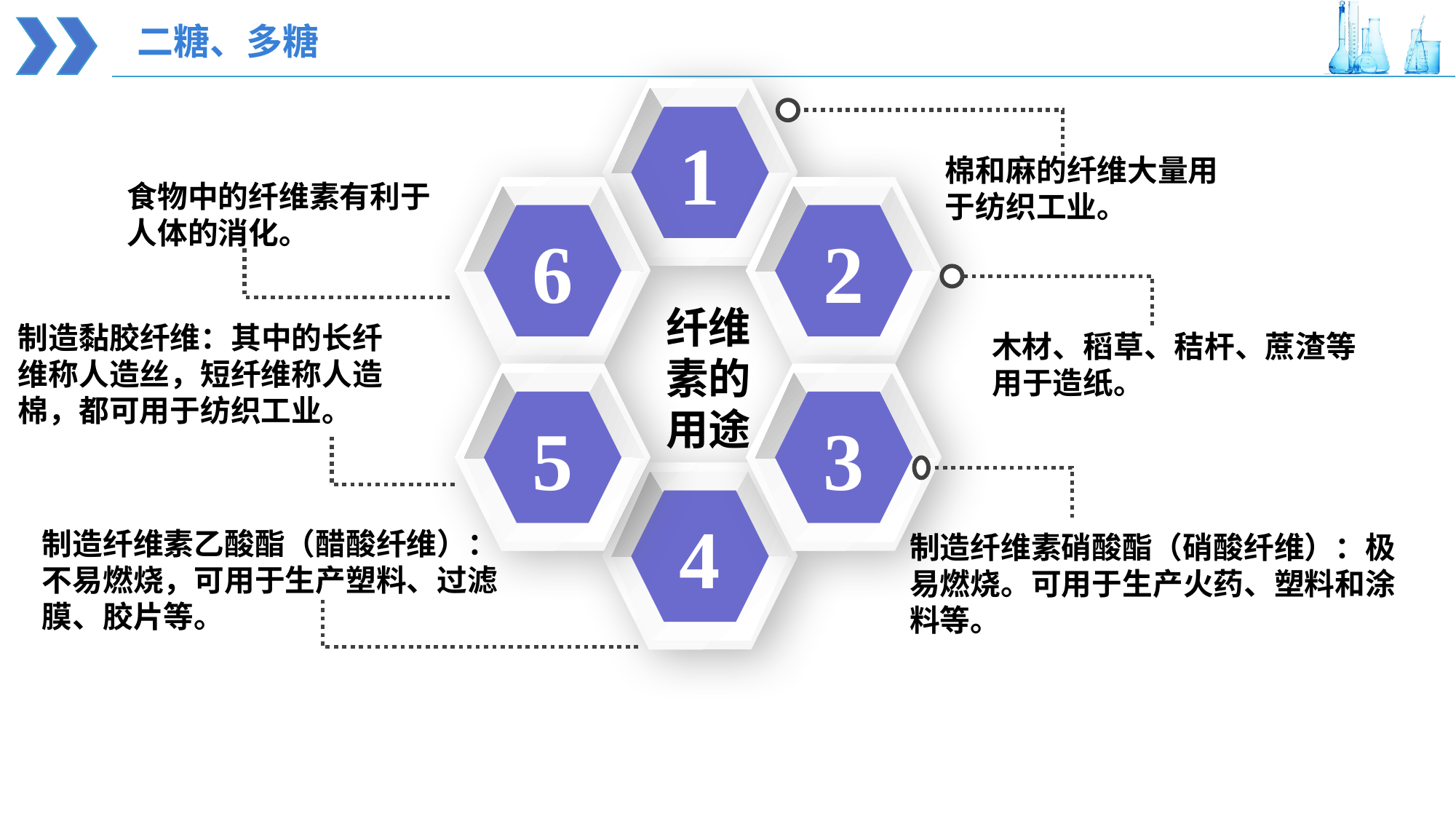

二糖、多糖

1

6

2
纤维素的用途

5

3

4

棉和麻的纤维大量用于纺织工业。
食物中的纤维素有利于人体的消化。

木材、稻草、秸杆、蔗渣等用于造纸。
制造黏胶纤维：其中的长纤维称人造丝，短纤维称人造棉，都可用于纺织工业。

制造纤维素硝酸酯（硝酸纤维）：极易燃烧。可用于生产火药、塑料和涂料等。
制造纤维素乙酸酯（醋酸纤维）：不易燃烧，可用于生产塑料、过滤膜、胶片等。